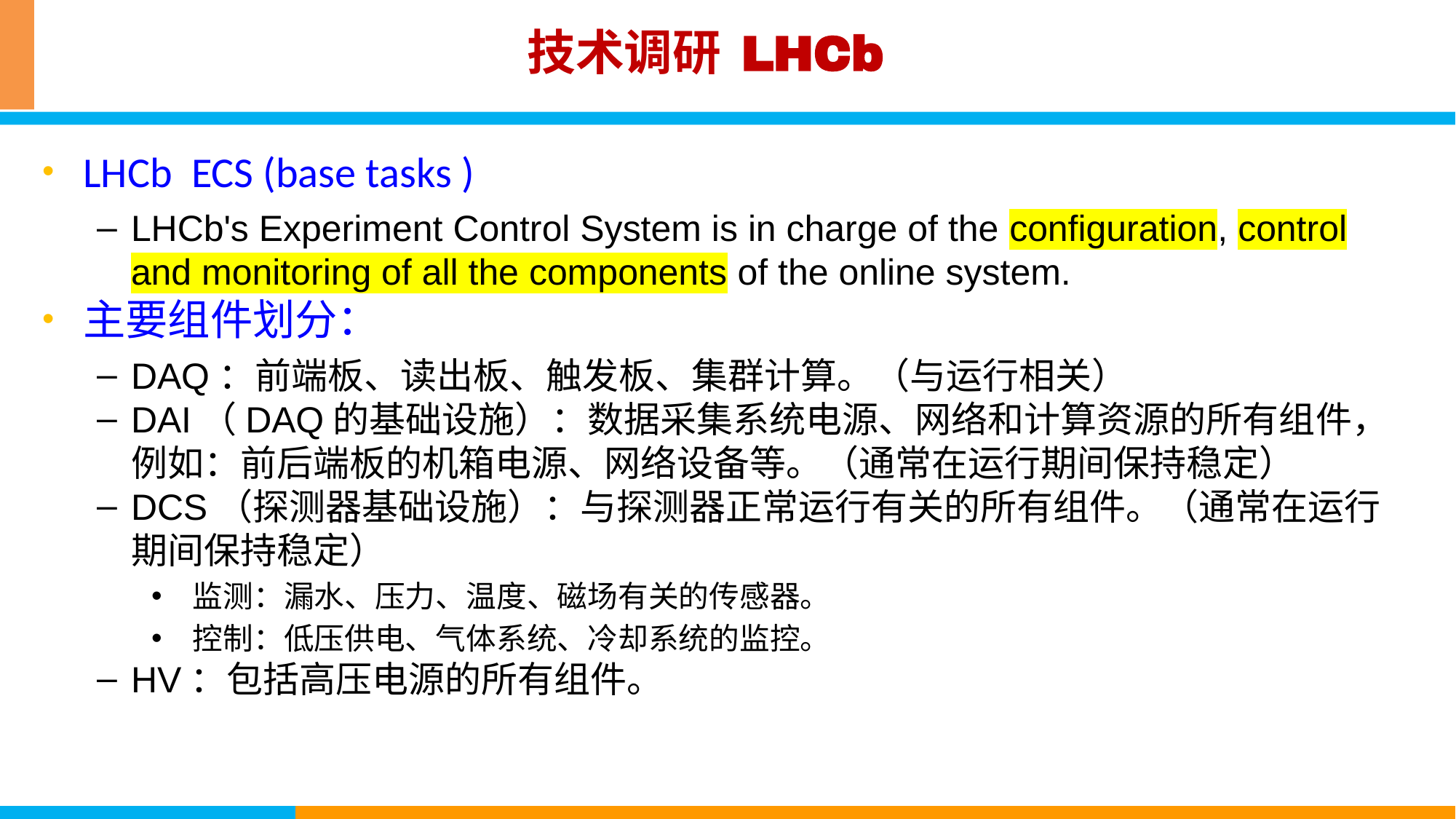

# 技术调研 LHCb
LHCb  ECS (base tasks )
LHCb's Experiment Control System is in charge of the configuration, control and monitoring of all the components of the online system.
主要组件划分：
DAQ：前端板、读出板、触发板、集群计算。（与运行相关）
DAI（DAQ的基础设施）：数据采集系统电源、网络和计算资源的所有组件，例如：前后端板的机箱电源、网络设备等。（通常在运行期间保持稳定）
DCS（探测器基础设施）：与探测器正常运行有关的所有组件。（通常在运行期间保持稳定）
 监测：漏水、压力、温度、磁场有关的传感器。
 控制：低压供电、气体系统、冷却系统的监控。
HV：包括高压电源的所有组件。